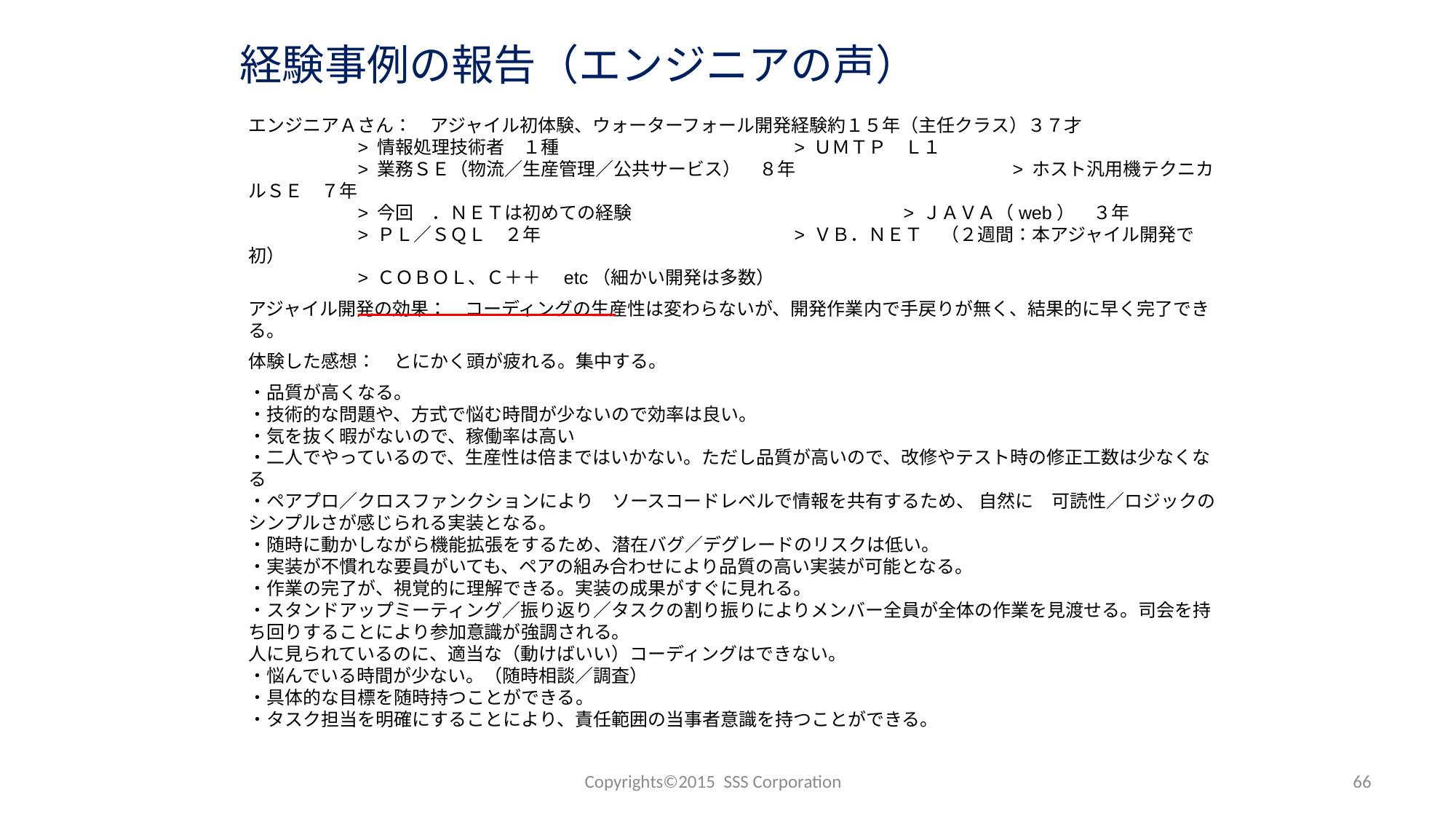

経験事例の報告（エンジニアの声）
エンジニアＡさん：　アジャイル初体験、ウォーターフォール開発経験約１５年（主任クラス）３７才
	> 情報処理技術者　１種			> ＵＭＴＰ　Ｌ１
	> 業務ＳＥ（物流／生産管理／公共サービス）　８年		> ホスト汎用機テクニカルＳＥ　７年
	> 今回　．ＮＥＴは初めての経験			> ＪＡＶＡ（web）　３年
	> ＰＬ／ＳＱＬ　２年			> ＶＢ．ＮＥＴ　（２週間：本アジャイル開発で初）
	> ＣＯＢＯＬ、Ｃ＋＋　etc（細かい開発は多数）
アジャイル開発の効果：　コーディングの生産性は変わらないが、開発作業内で手戻りが無く、結果的に早く完了できる。
体験した感想：　とにかく頭が疲れる。集中する。
・品質が高くなる。
・技術的な問題や、方式で悩む時間が少ないので効率は良い。
・気を抜く暇がないので、稼働率は高い
・二人でやっているので、生産性は倍まではいかない。ただし品質が高いので、改修やテスト時の修正工数は少なくなる
・ペアプロ／クロスファンクションにより　ソースコードレベルで情報を共有するため、 自然に　可読性／ロジックのシンプルさが感じられる実装となる。
・随時に動かしながら機能拡張をするため、潜在バグ／デグレードのリスクは低い。
・実装が不慣れな要員がいても、ペアの組み合わせにより品質の高い実装が可能となる。
・作業の完了が、視覚的に理解できる。実装の成果がすぐに見れる。
・スタンドアップミーティング／振り返り／タスクの割り振りによりメンバー全員が全体の作業を見渡せる。司会を持ち回りすることにより参加意識が強調される。
人に見られているのに、適当な（動けばいい）コーディングはできない。
・悩んでいる時間が少ない。（随時相談／調査）
・具体的な目標を随時持つことができる。
・タスク担当を明確にすることにより、責任範囲の当事者意識を持つことができる。

Copyrights©2015  SSS Corporation
66